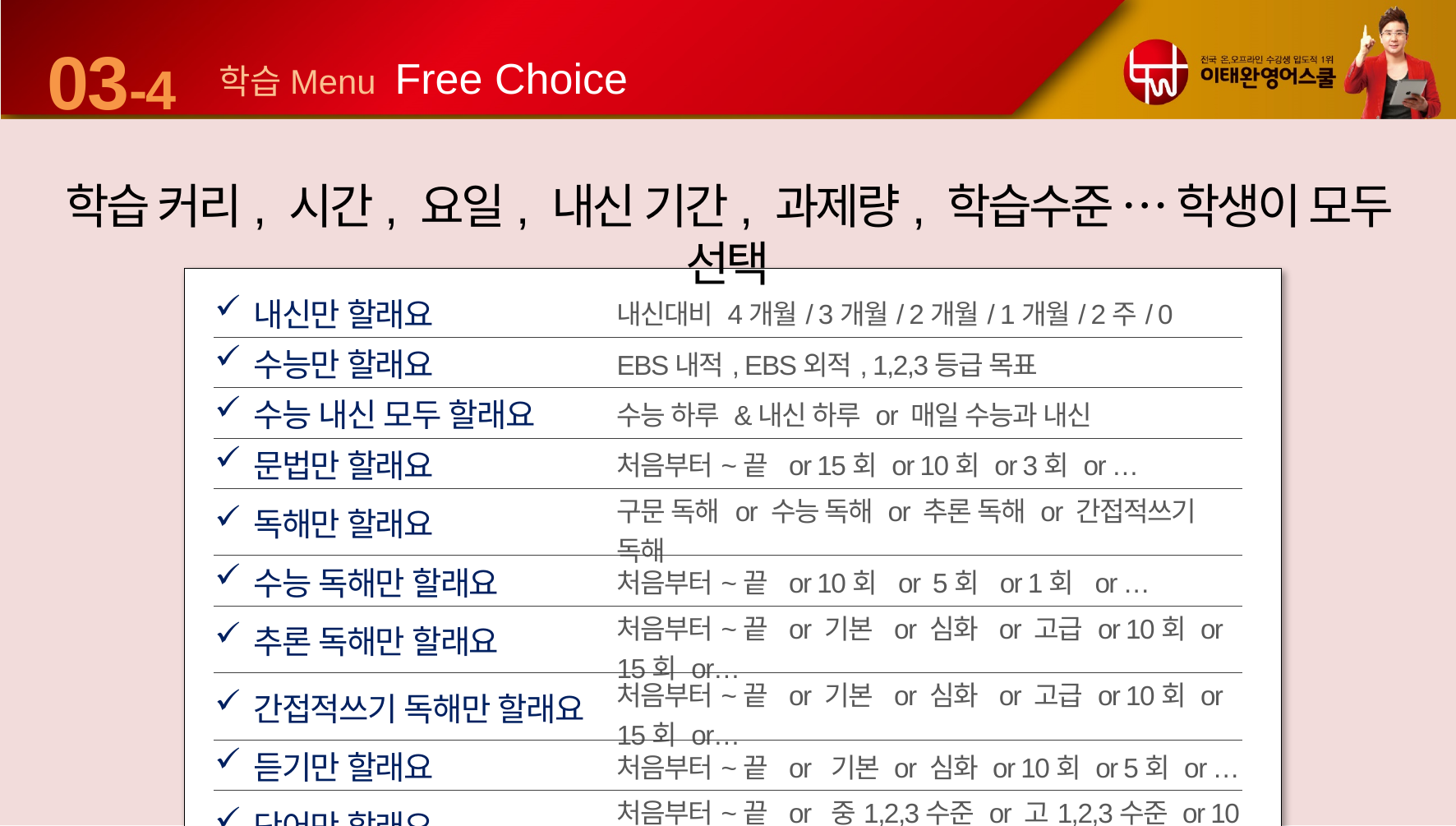

03-4
학습Menu  Free Choice

학습 커리, 시간, 요일, 내신 기간, 과제량, 학습수준 … 학생이 모두 선택

| 내신만 할래요 | 내신대비 4개월/ 3개월/ 2개월/ 1개월/ 2주/ 0 |
| --- | --- |
| 수능만 할래요 | EBS내적, EBS외적, 1,2,3등급 목표 |
| 수능 내신 모두 할래요 | 수능 하루 &내신 하루 or 매일 수능과 내신 |
| 문법만 할래요 | 처음부터~끝 or 15회 or 10회 or 3회 or … |
| 독해만 할래요 | 구문 독해 or 수능 독해 or 추론 독해 or 간접적쓰기 독해 |
| 수능 독해만 할래요 | 처음부터~끝 or 10회 or 5회 or 1회 or … |
| 추론 독해만 할래요 | 처음부터~끝 or 기본 or 심화 or 고급 or 10회 or 15회 or… |
| 간접적쓰기 독해만 할래요 | 처음부터~끝 or 기본 or 심화 or 고급 or 10회 or 15회 or… |
| 듣기만 할래요 | 처음부터~끝 or 기본 or 심화 or 10회 or 5회 or … |
| 단어만 할래요 | 처음부터~끝 or 중1,2,3수준 or 고1,2,3수준 or 10회 or … |